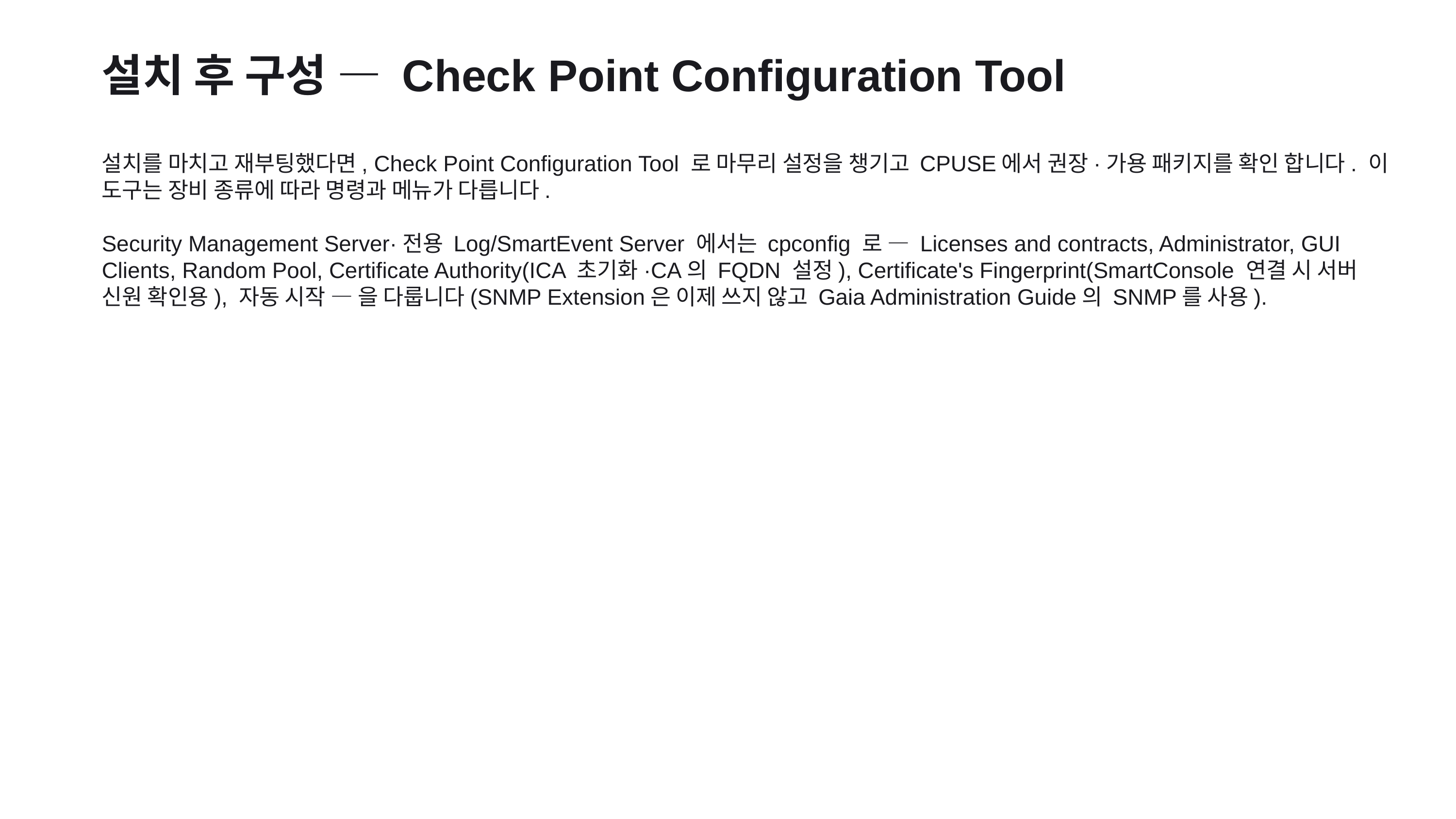

설치 후 구성 — Check Point Configuration Tool
설치를 마치고 재부팅했다면, Check Point Configuration Tool 로 마무리 설정을 챙기고 CPUSE에서 권장·가용 패키지를 확인 합니다. 이 도구는 장비 종류에 따라 명령과 메뉴가 다릅니다.

Security Management Server·전용 Log/SmartEvent Server 에서는 cpconfig 로 — Licenses and contracts, Administrator, GUI Clients, Random Pool, Certificate Authority(ICA 초기화·CA의 FQDN 설정), Certificate's Fingerprint(SmartConsole 연결 시 서버 신원 확인용), 자동 시작 — 을 다룹니다(SNMP Extension은 이제 쓰지 않고 Gaia Administration Guide의 SNMP를 사용).